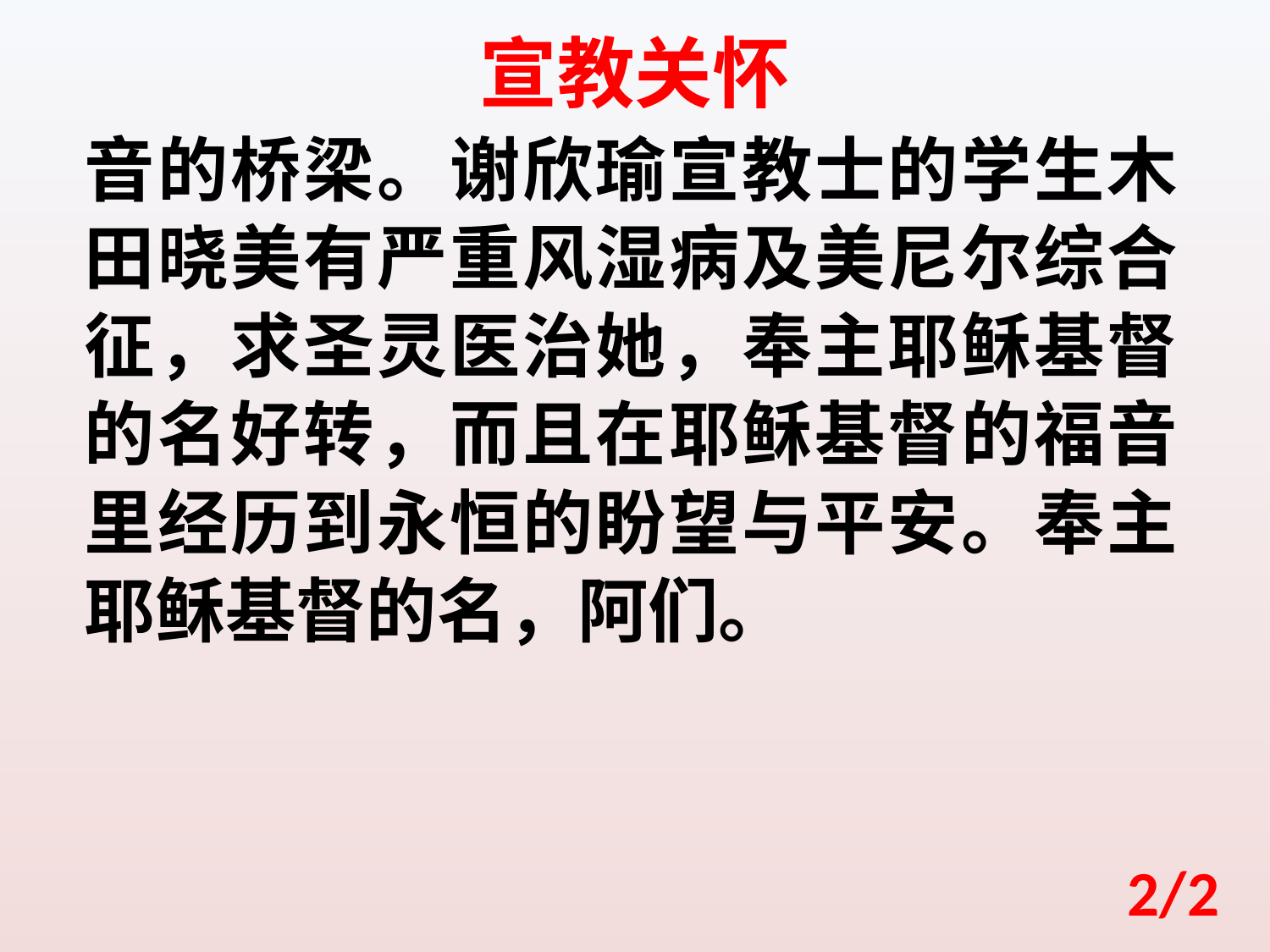

宣教关怀
音的桥梁。谢欣瑜宣教士的学生木田晓美有严重风湿病及美尼尔综合征，求圣灵医治她，奉主耶稣基督的名好转，而且在耶稣基督的福音里经历到永恒的盼望与平安。奉主耶稣基督的名，阿们。
2/2